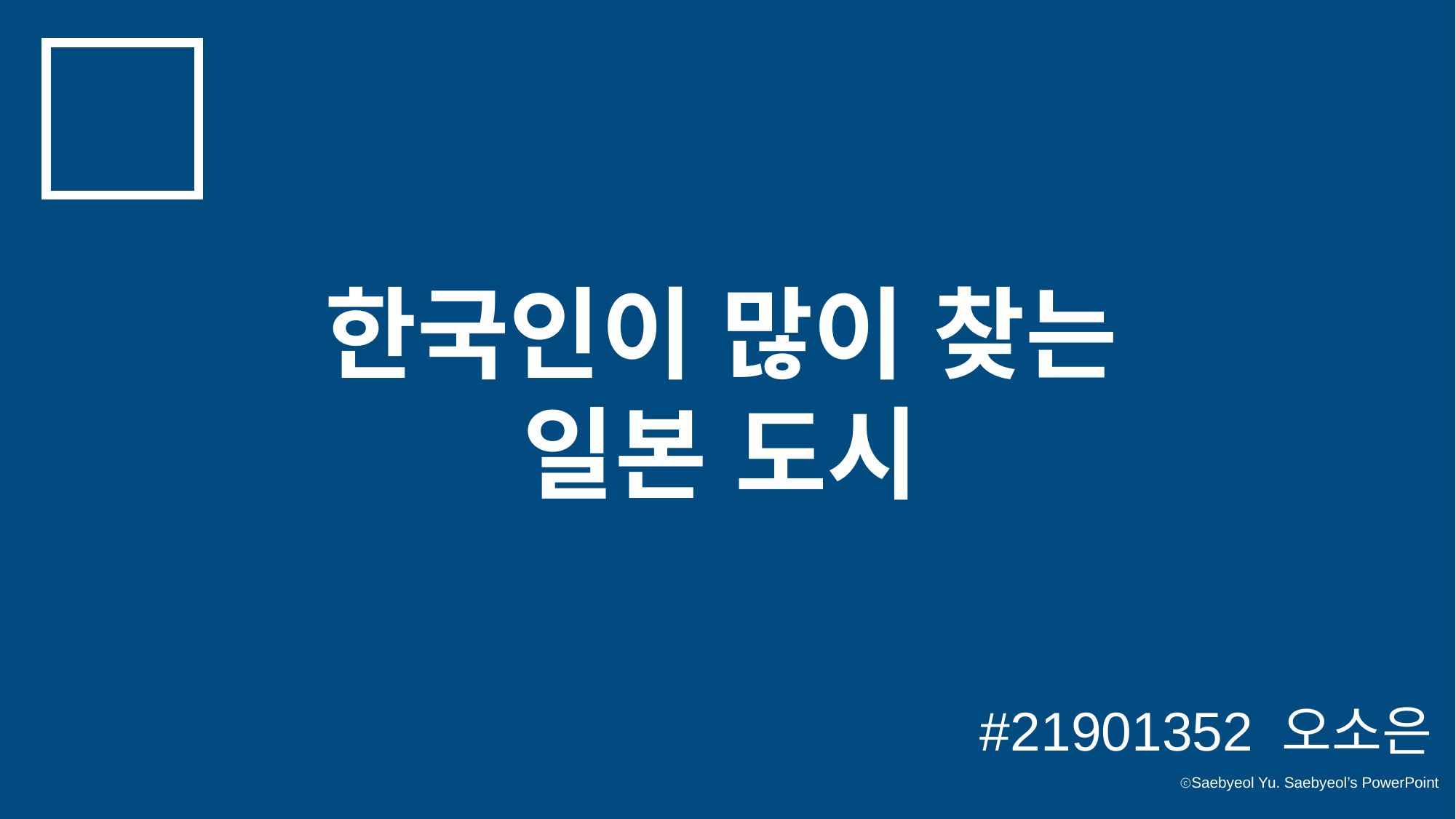

한국인이 많이 찾는
일본 도시
#21901352 오소은